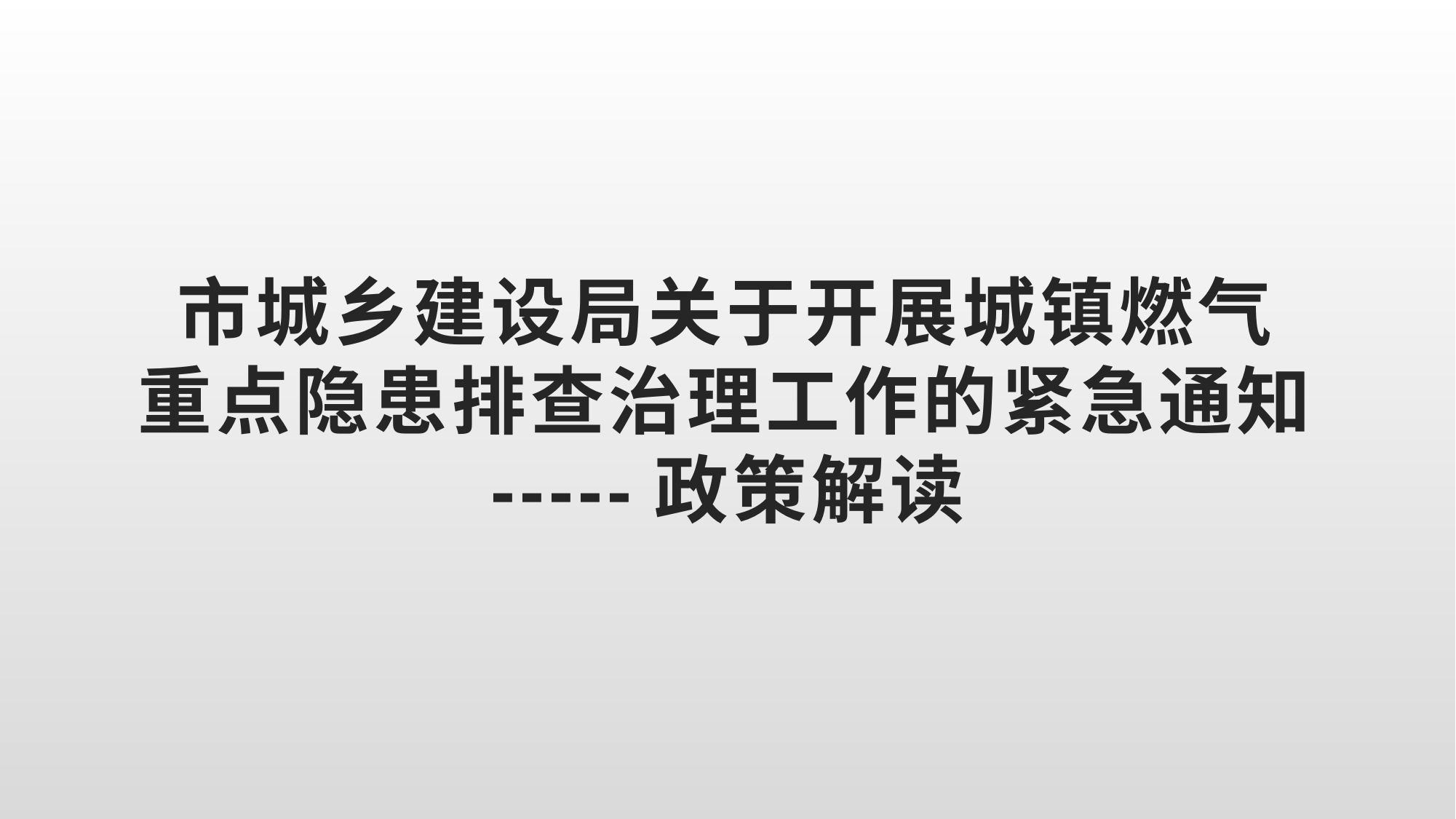

# 市城乡建设局关于开展城镇燃气 重点隐患排查治理工作的紧急通知 -----政策解读